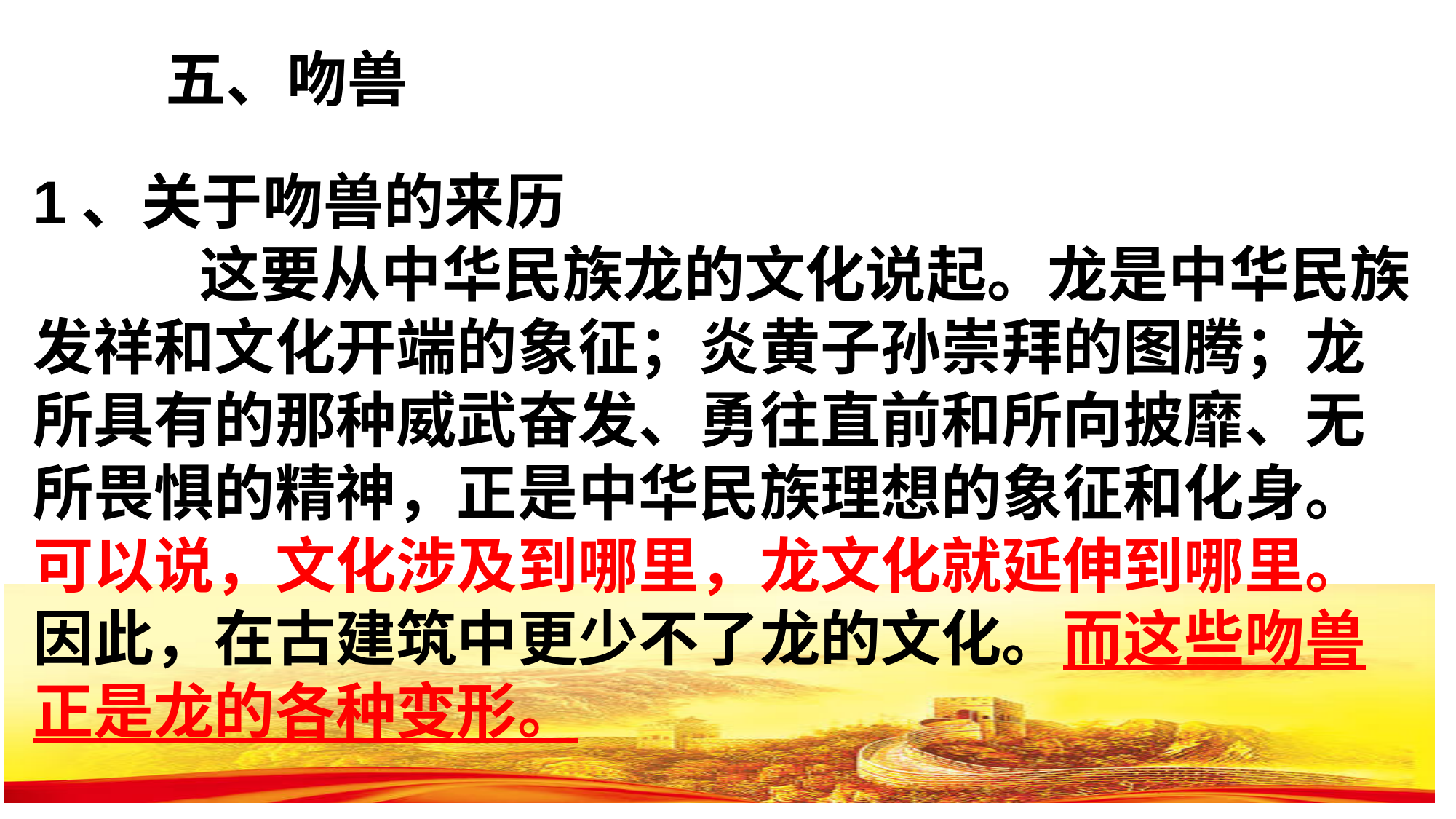

五、吻兽
1、关于吻兽的来历　　这要从中华民族龙的文化说起。龙是中华民族发祥和文化开端的象征；炎黄子孙崇拜的图腾；龙所具有的那种威武奋发、勇往直前和所向披靡、无所畏惧的精神，正是中华民族理想的象征和化身。可以说，文化涉及到哪里，龙文化就延伸到哪里。因此，在古建筑中更少不了龙的文化。而这些吻兽正是龙的各种变形。